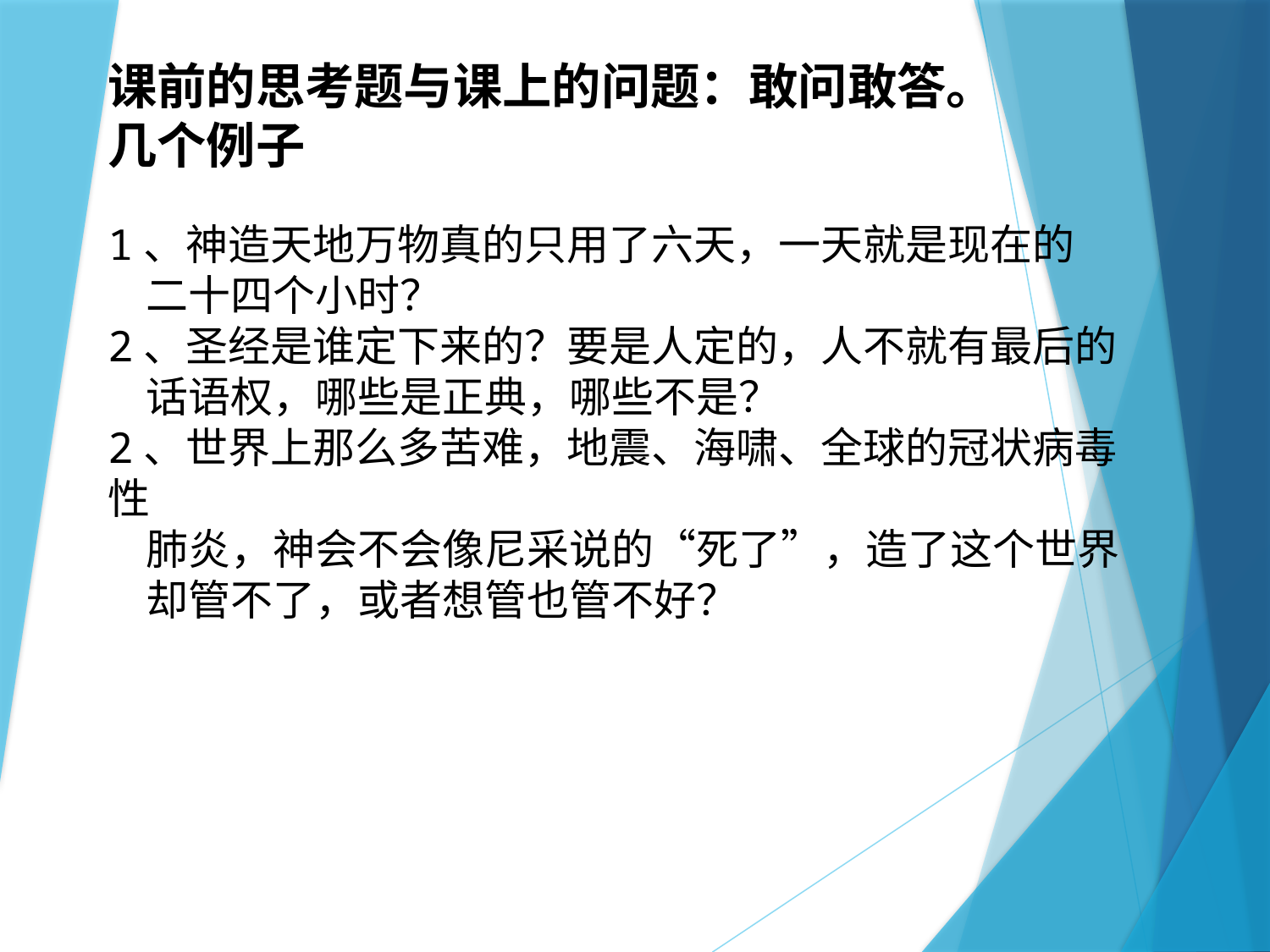

# 课前的思考题与课上的问题：敢问敢答。 几个例子
1、神造天地万物真的只用了六天，一天就是现在的
   二十四个小时？
2、圣经是谁定下来的？要是人定的，人不就有最后的
   话语权，哪些是正典，哪些不是？
2、世界上那么多苦难，地震、海啸、全球的冠状病毒性
   肺炎，神会不会像尼采说的“死了”，造了这个世界
   却管不了，或者想管也管不好？